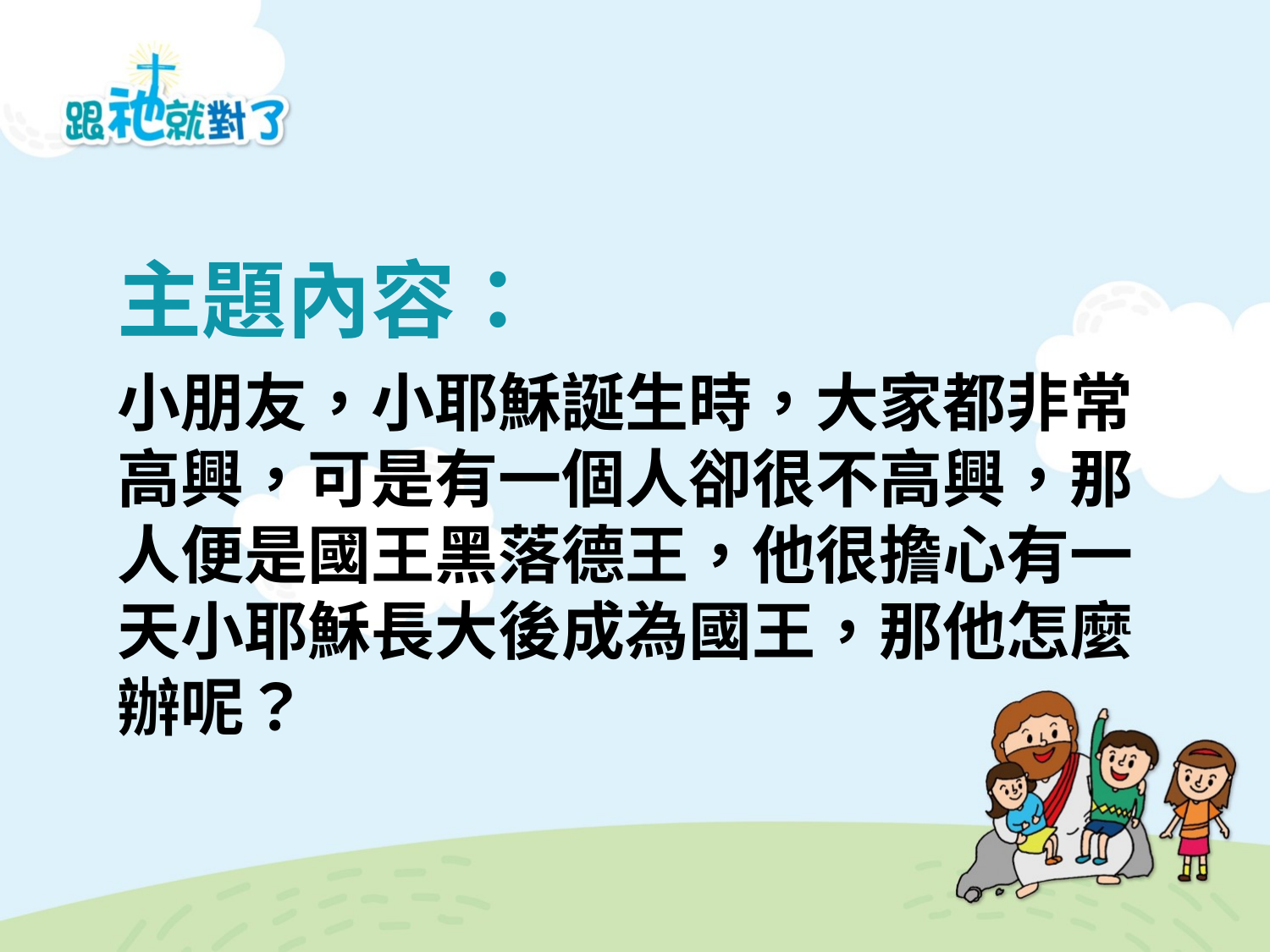

主題內容：
小朋友，小耶穌誕生時，大家都非常高興，可是有一個人卻很不高興，那人便是國王黑落德王，他很擔心有一天小耶穌長大後成為國王，那他怎麼辦呢？